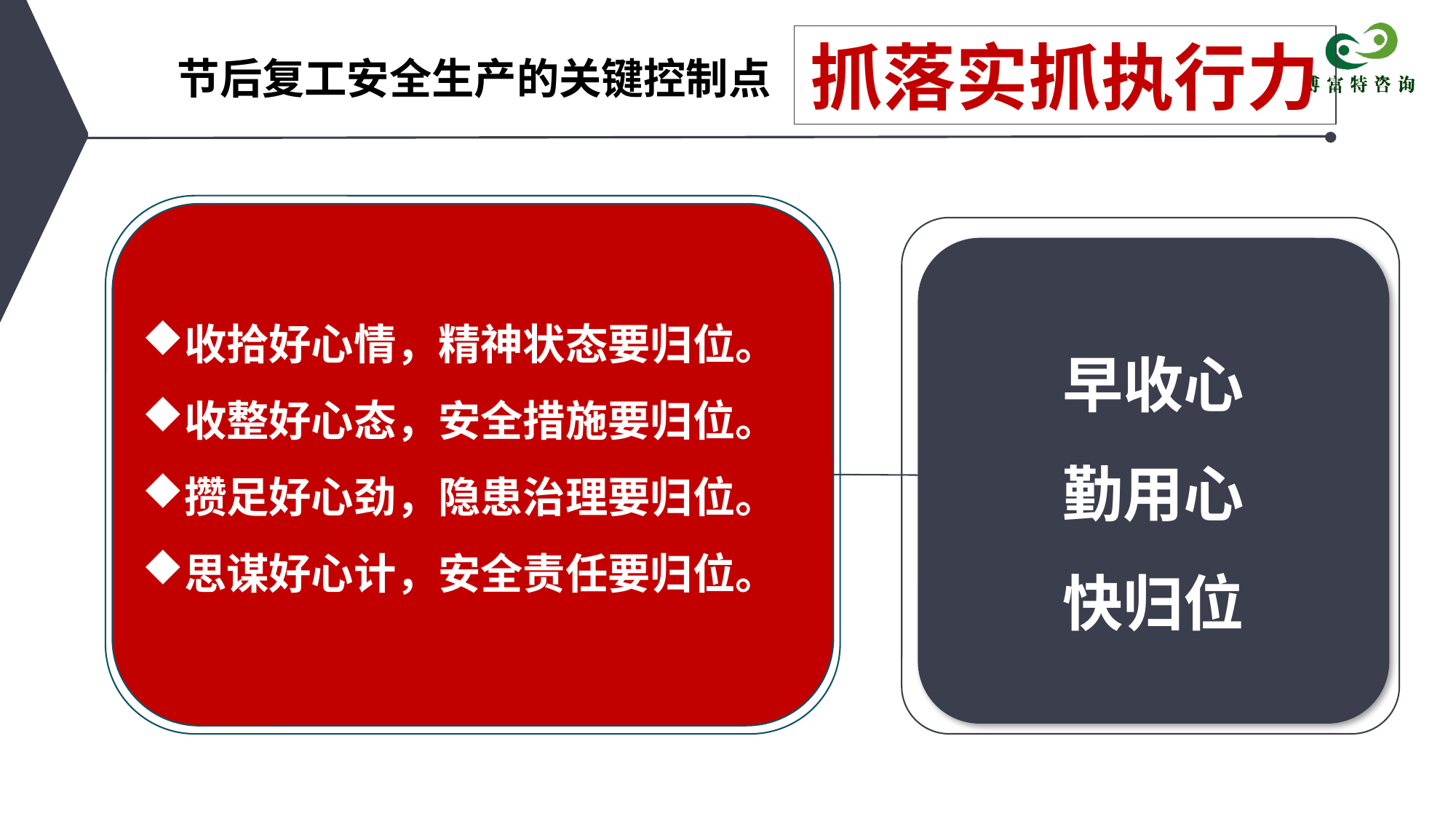

抓落实抓执行力
节后复工安全生产的关键控制点

收拾好心情，精神状态要归位。
收整好心态，安全措施要归位。
攒足好心劲，隐患治理要归位。
思谋好心计，安全责任要归位。

早收心
勤用心
快归位